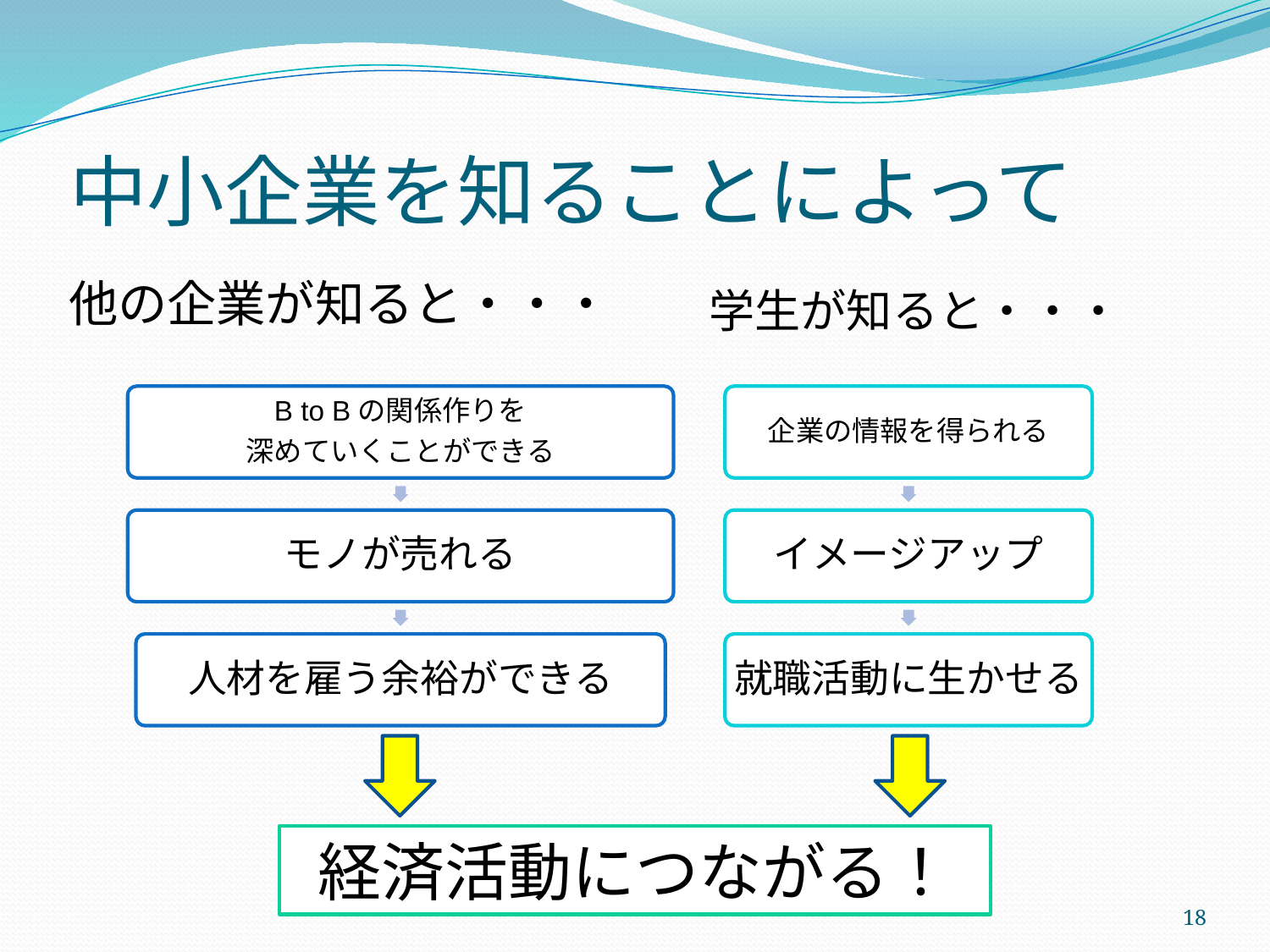

中小企業を知ることによって
他の企業が知ると・・・

学生が知ると・・・

B to Bの関係作りを
深めていくことができる
企業の情報を得られる

モノが売れる
イメージアップ

人材を雇う余裕ができる
就職活動に生かせる

経済活動につながる！
18